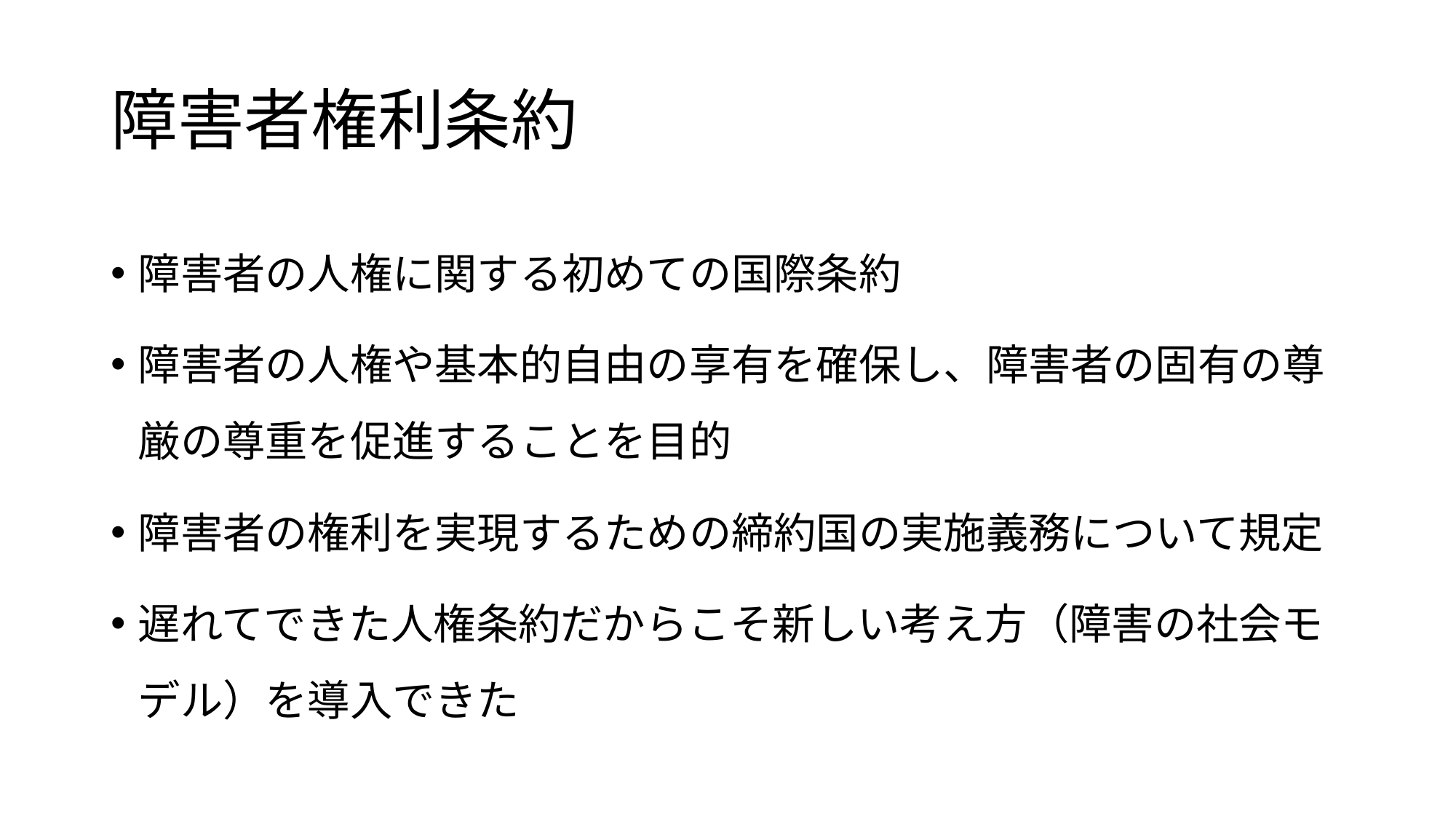

# 障害者権利条約
障害者の人権に関する初めての国際条約
障害者の人権や基本的自由の享有を確保し、障害者の固有の尊厳の尊重を促進することを目的
障害者の権利を実現するための締約国の実施義務について規定
遅れてできた人権条約だからこそ新しい考え方（障害の社会モデル）を導入できた